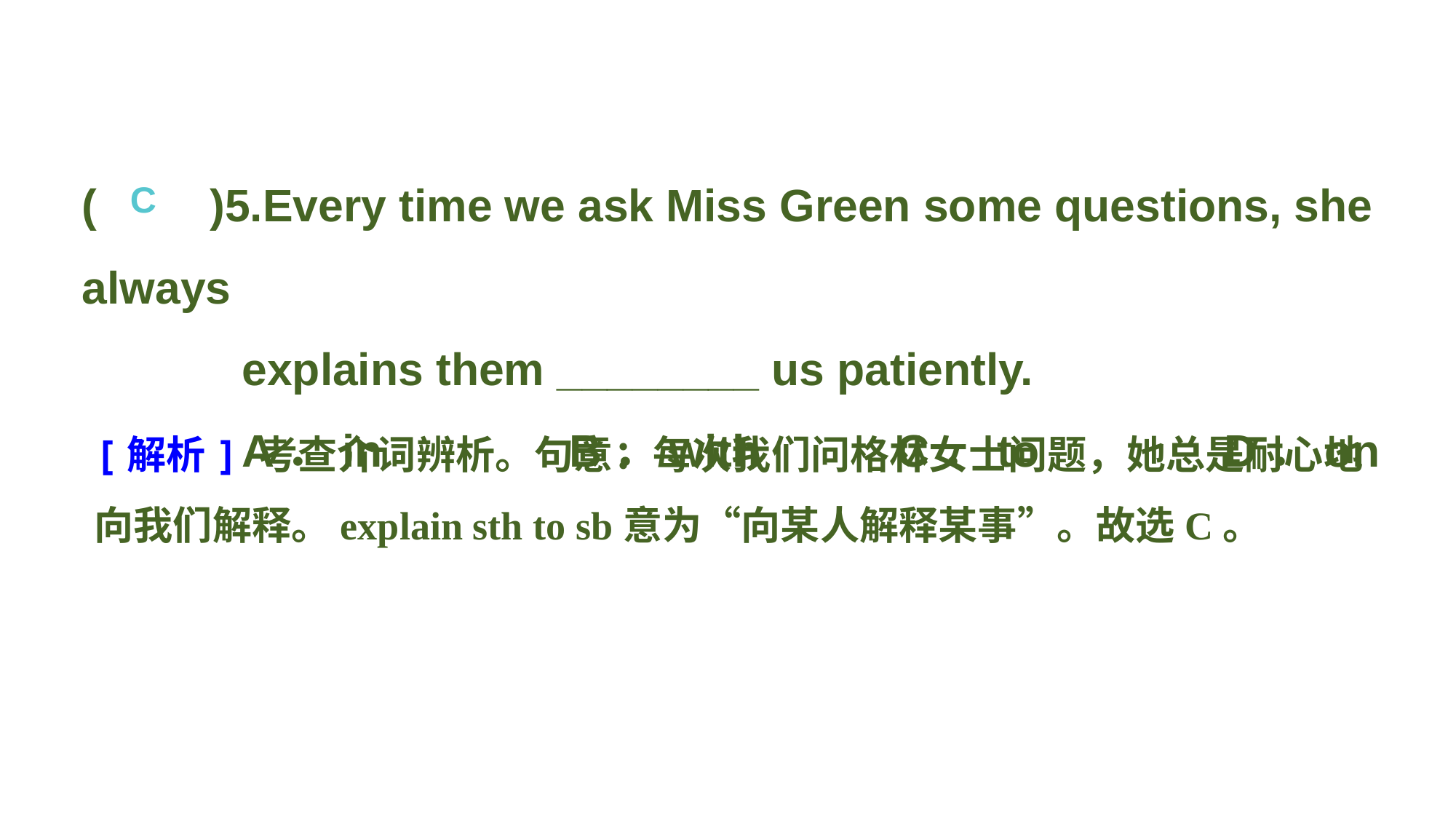

(　　)5.Every time we ask Miss Green some questions, she always
explains them ________ us patiently.
A．in  		B．with  		C．to  		D．on
C
[解析] 考查介词辨析。句意：每次我们问格林女士问题，她总是耐心地向我们解释。explain sth to sb意为“向某人解释某事”。故选C。